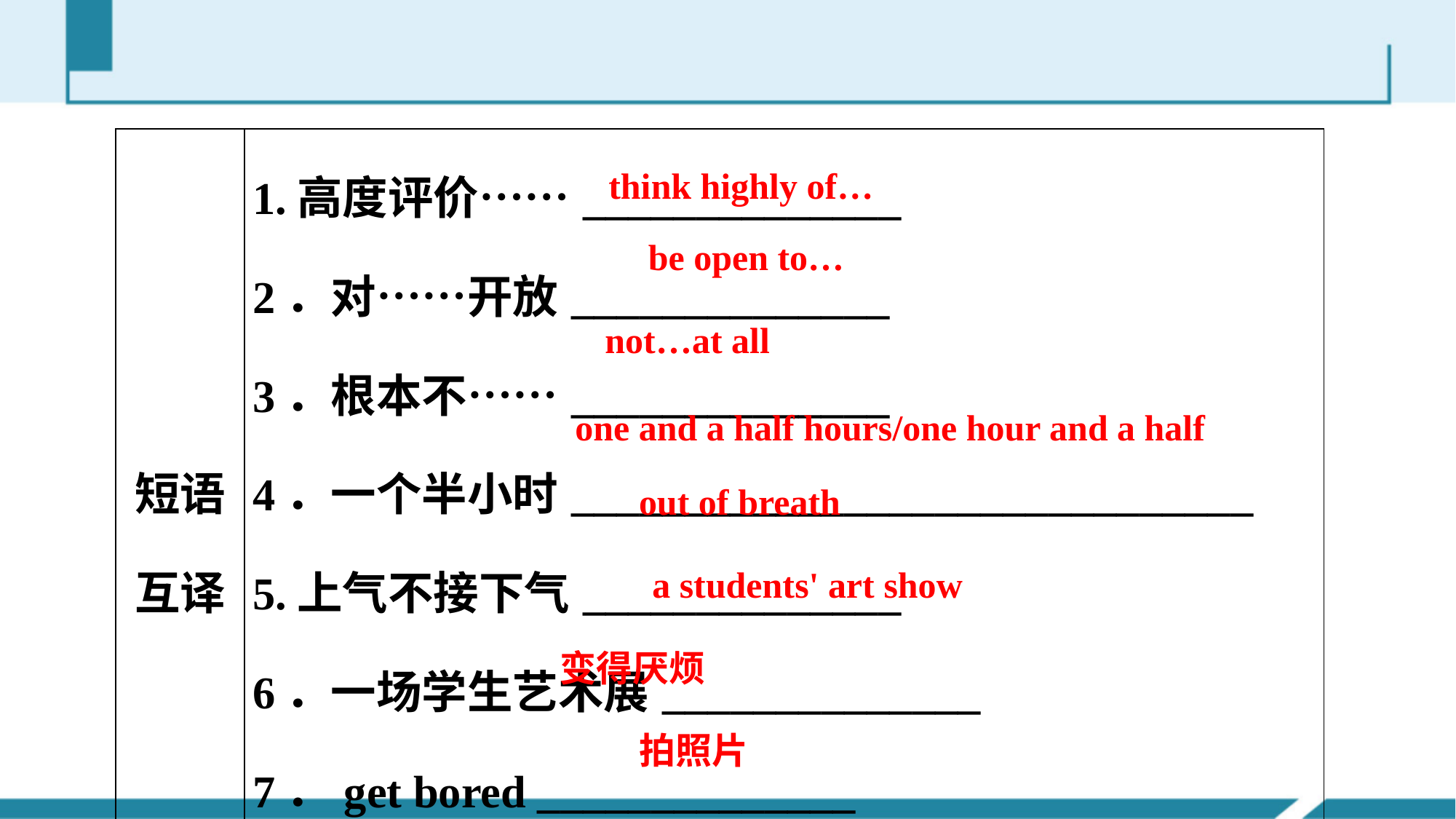

| 短语互译 | 1.高度评价……\_\_\_\_\_\_\_\_\_\_\_\_\_\_ 2．对……开放\_\_\_\_\_\_\_\_\_\_\_\_\_\_ 3．根本不……\_\_\_\_\_\_\_\_\_\_\_\_\_\_ 4．一个半小时\_\_\_\_\_\_\_\_\_\_\_\_\_\_\_\_\_\_\_\_\_\_\_\_\_\_\_\_\_\_ 5.上气不接下气\_\_\_\_\_\_\_\_\_\_\_\_\_\_ 6．一场学生艺术展\_\_\_\_\_\_\_\_\_\_\_\_\_\_ 7．get bored \_\_\_\_\_\_\_\_\_\_\_\_\_\_ 8．take photos \_\_\_\_\_\_\_\_\_\_\_\_\_\_ |
| --- | --- |
think highly of…
be open to…
not…at all
one and a half hours/one hour and a half
out of breath
a students' art show
变得厌烦
拍照片